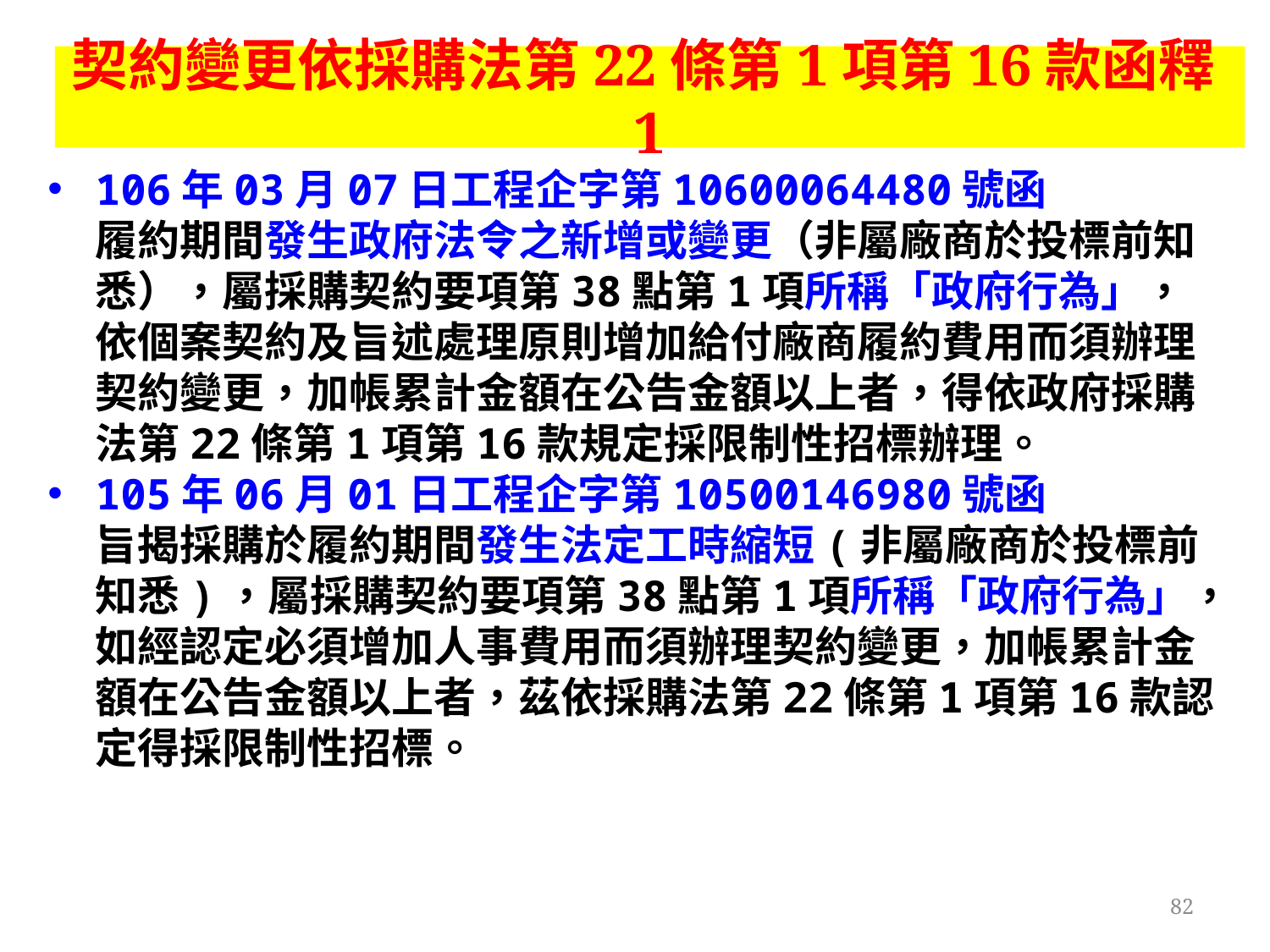

# 契約變更依採購法第22條第1項第16款函釋1
106年03月07日工程企字第10600064480號函
履約期間發生政府法令之新增或變更（非屬廠商於投標前知悉），屬採購契約要項第38點第1項所稱「政府行為」，依個案契約及旨述處理原則增加給付廠商履約費用而須辦理契約變更，加帳累計金額在公告金額以上者，得依政府採購法第22條第1項第16款規定採限制性招標辦理。
105年06月01日工程企字第10500146980號函
旨揭採購於履約期間發生法定工時縮短(非屬廠商於投標前知悉)，屬採購契約要項第38點第1項所稱「政府行為」，如經認定必須增加人事費用而須辦理契約變更，加帳累計金額在公告金額以上者，茲依採購法第22條第1項第16款認定得採限制性招標。
82